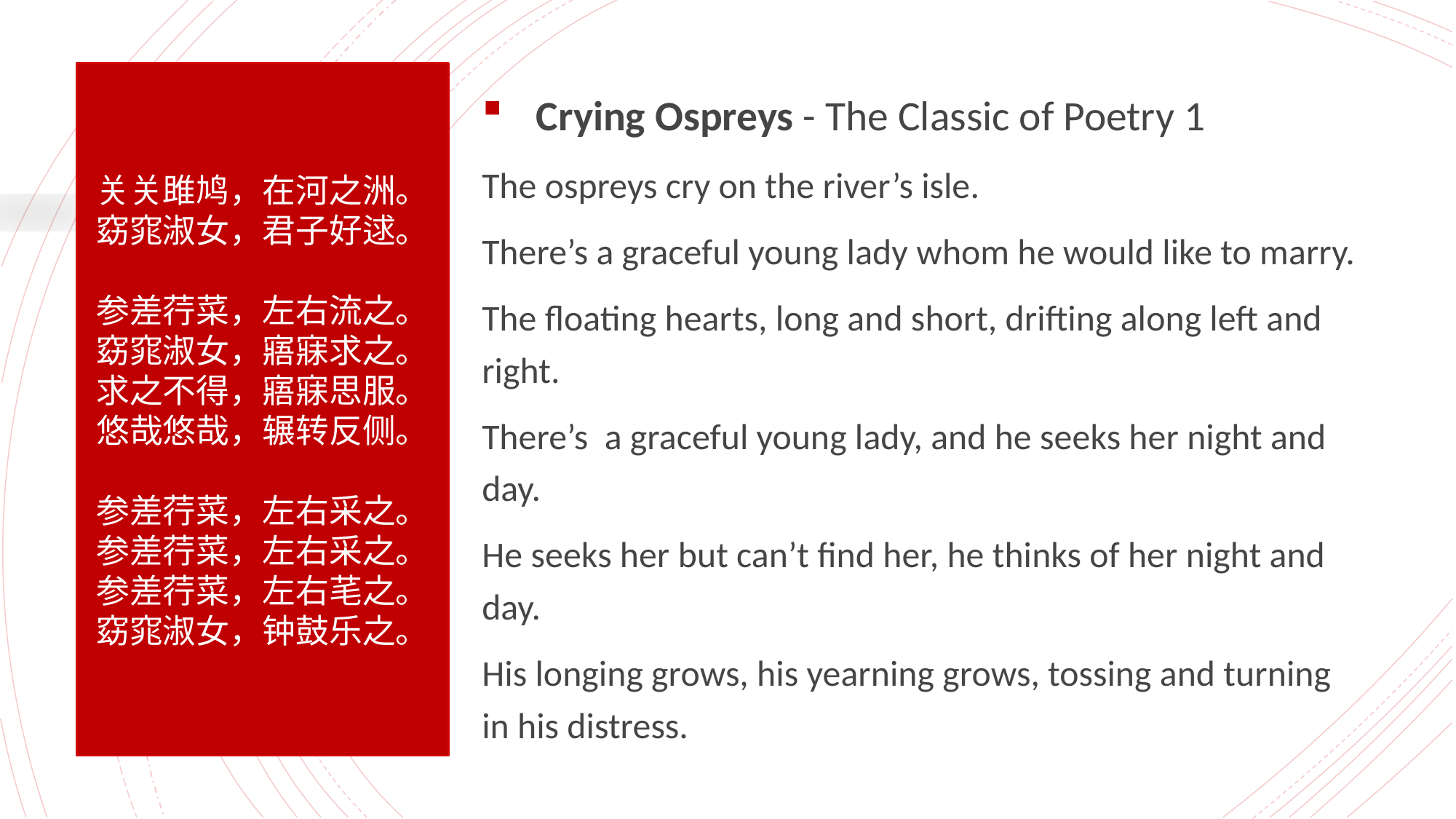

关关雎鸠，在河之洲。
窈窕淑女，君子好逑。

参差荇菜，左右流之。
窈窕淑女，寤寐求之。
求之不得，寤寐思服。
悠哉悠哉，辗转反侧。

参差荇菜，左右采之。
参差荇菜，左右采之。
参差荇菜，左右芼之。
窈窕淑女，钟鼓乐之。
Crying Ospreys - The Classic of Poetry 1
The ospreys cry on the river’s isle.
There’s a graceful young lady whom he would like to marry.
The floating hearts, long and short, drifting along left and right.
There’s  a graceful young lady, and he seeks her night and day.
He seeks her but can’t find her, he thinks of her night and day.
His longing grows, his yearning grows, tossing and turning in his distress.
#